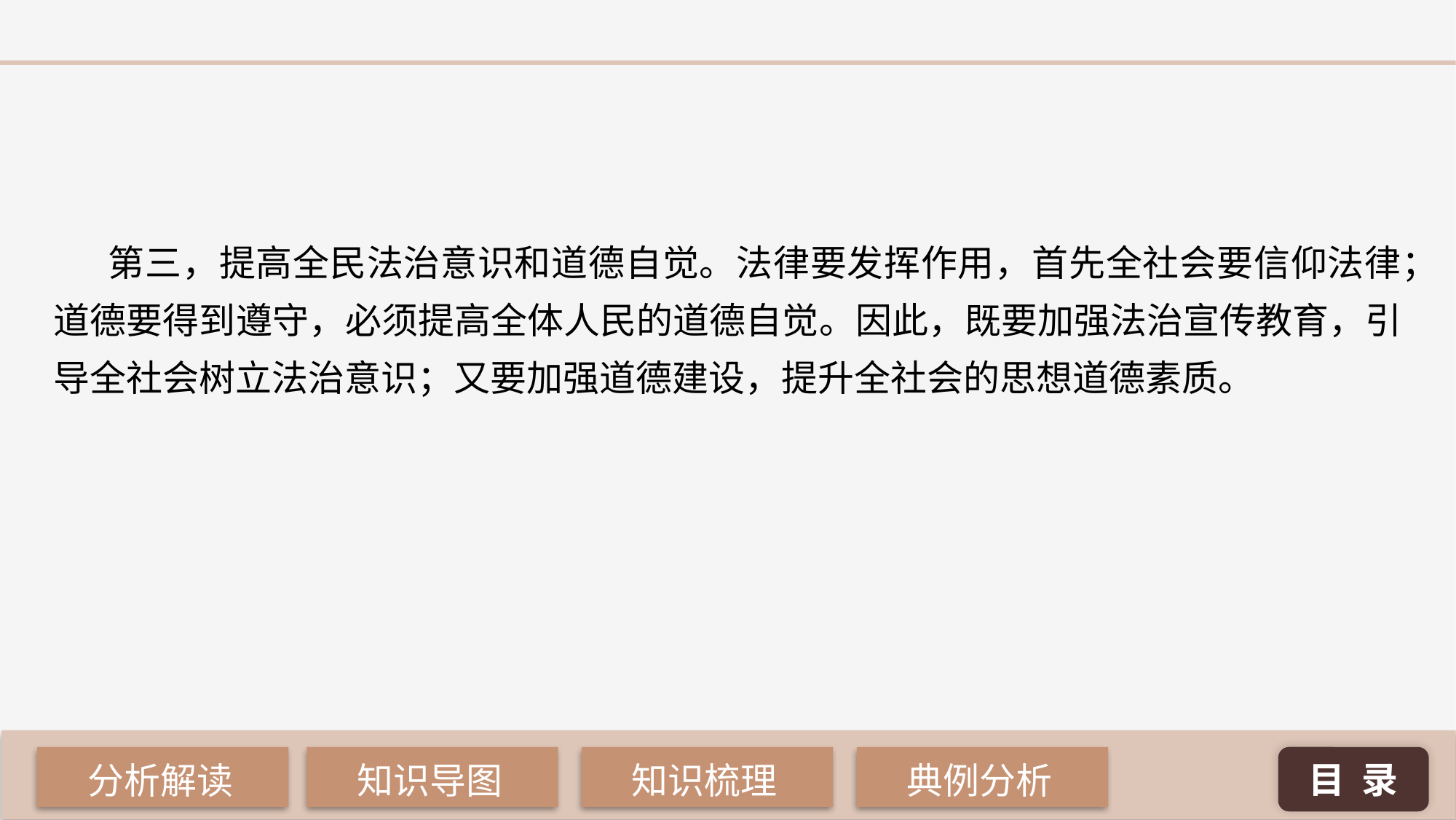

第三，提高全民法治意识和道德自觉。法律要发挥作用，首先全社会要信仰法律；道德要得到遵守，必须提高全体人民的道德自觉。因此，既要加强法治宣传教育，引导全社会树立法治意识；又要加强道德建设，提升全社会的思想道德素质。